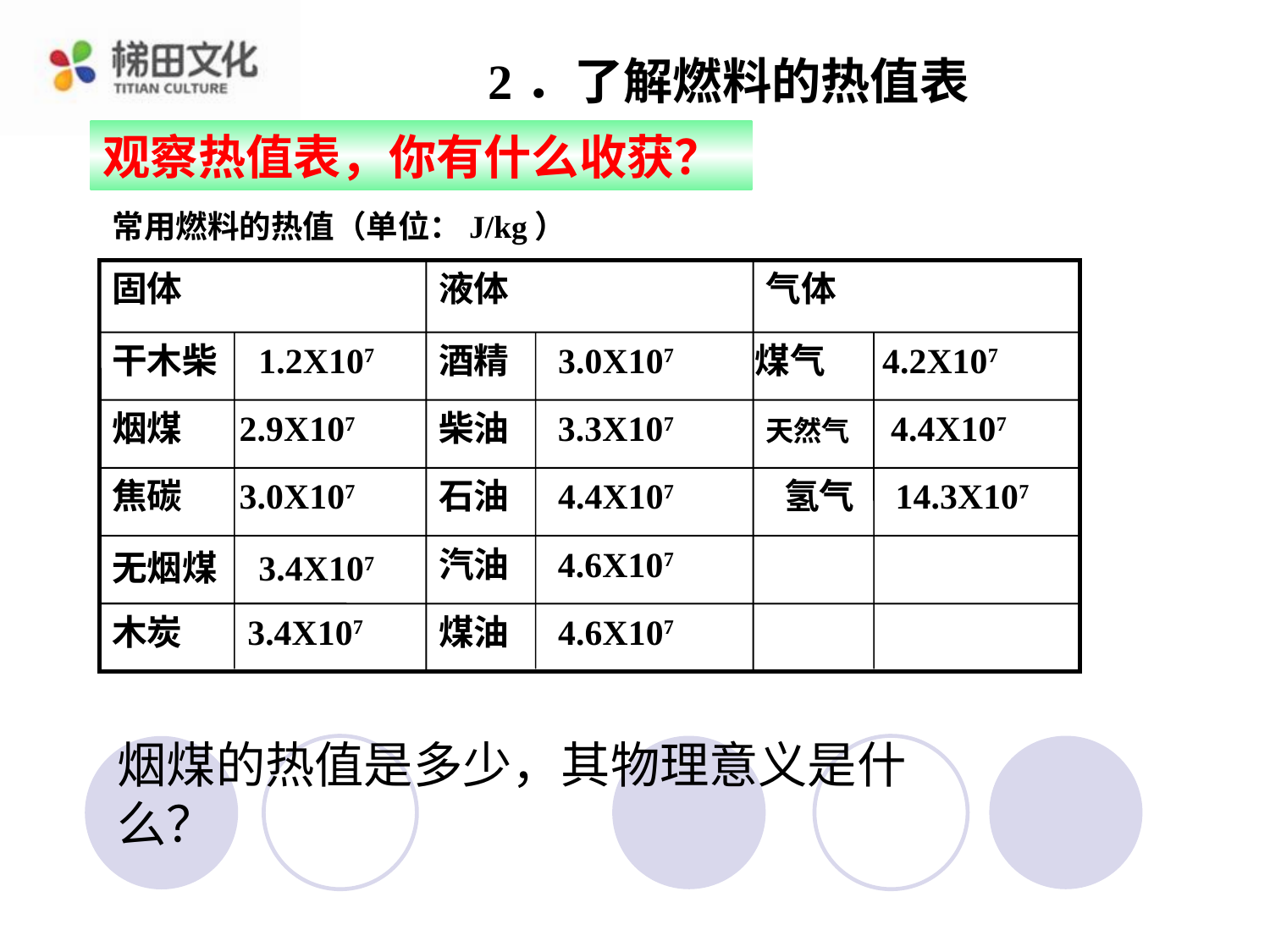

2．了解燃料的热值表
观察热值表，你有什么收获？
常用燃料的热值（单位：J/kg）
固体

液体

气体

干木柴    1.2X107
酒精     3.0X107
煤气      4.2X107

烟煤      2.9X107

柴油     3.3X107
天然气    4.4X107
焦碳      3.0X107

石油     4.4X107
氢气    14.3X107

汽油     4.6X107

无烟煤    3.4X107
木炭       3.4X107

煤油     4.6X107

烟煤的热值是多少，其物理意义是什么？